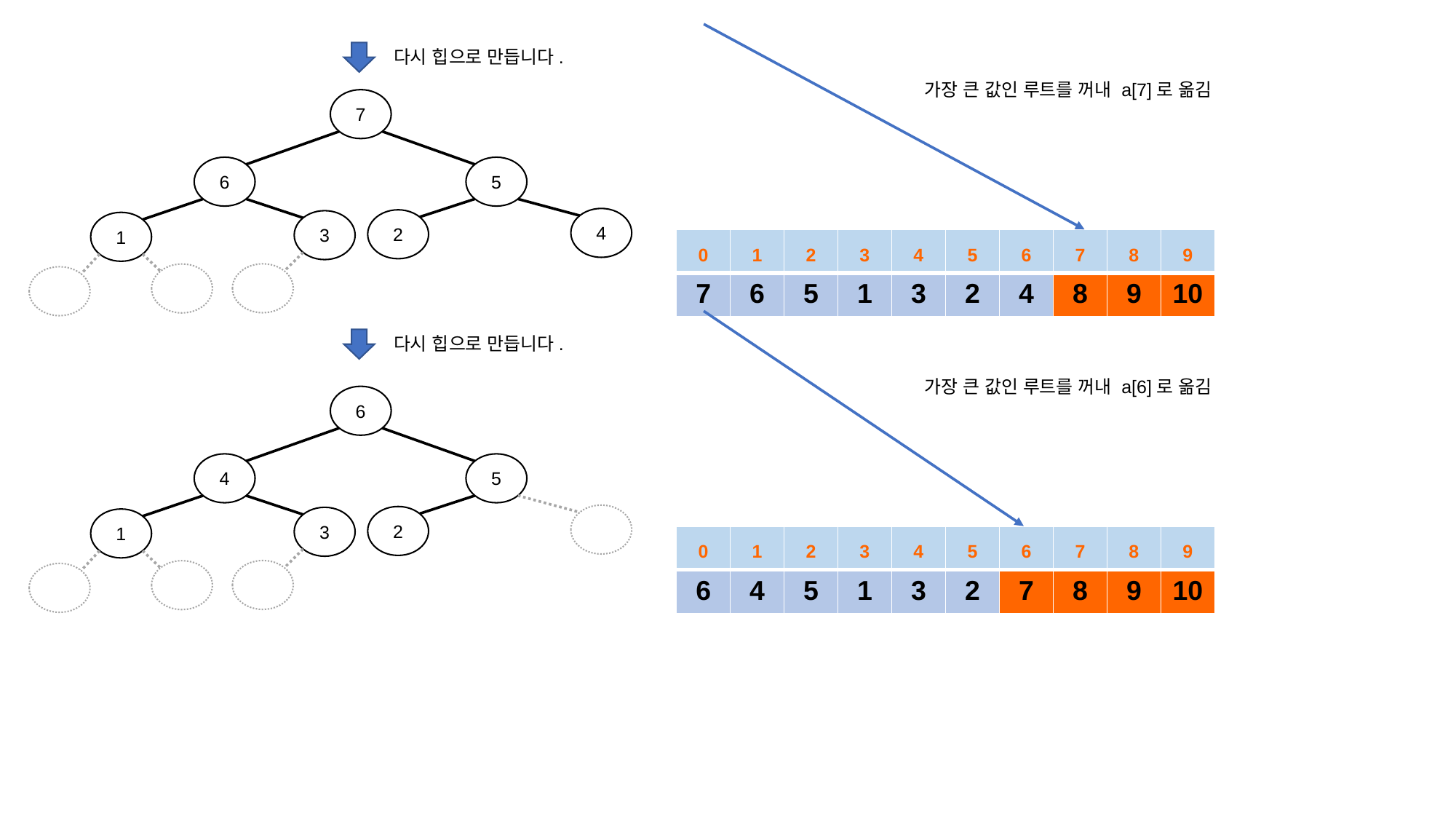

다시 힙으로 만듭니다.

가장 큰 값인 루트를 꺼내 a[7]로 옮김
7
5
6
4
2
3
1

| 0 | 1 | 2 | 3 | 4 | 5 | 6 | 7 | 8 | 9 |
| --- | --- | --- | --- | --- | --- | --- | --- | --- | --- |
| 7 | 6 | 5 | 1 | 3 | 2 | 4 | 8 | 9 | 10 |
다시 힙으로 만듭니다.

가장 큰 값인 루트를 꺼내 a[6]로 옮김
6
5
4

2
3
1

| 0 | 1 | 2 | 3 | 4 | 5 | 6 | 7 | 8 | 9 |
| --- | --- | --- | --- | --- | --- | --- | --- | --- | --- |
| 6 | 4 | 5 | 1 | 3 | 2 | 7 | 8 | 9 | 10 |